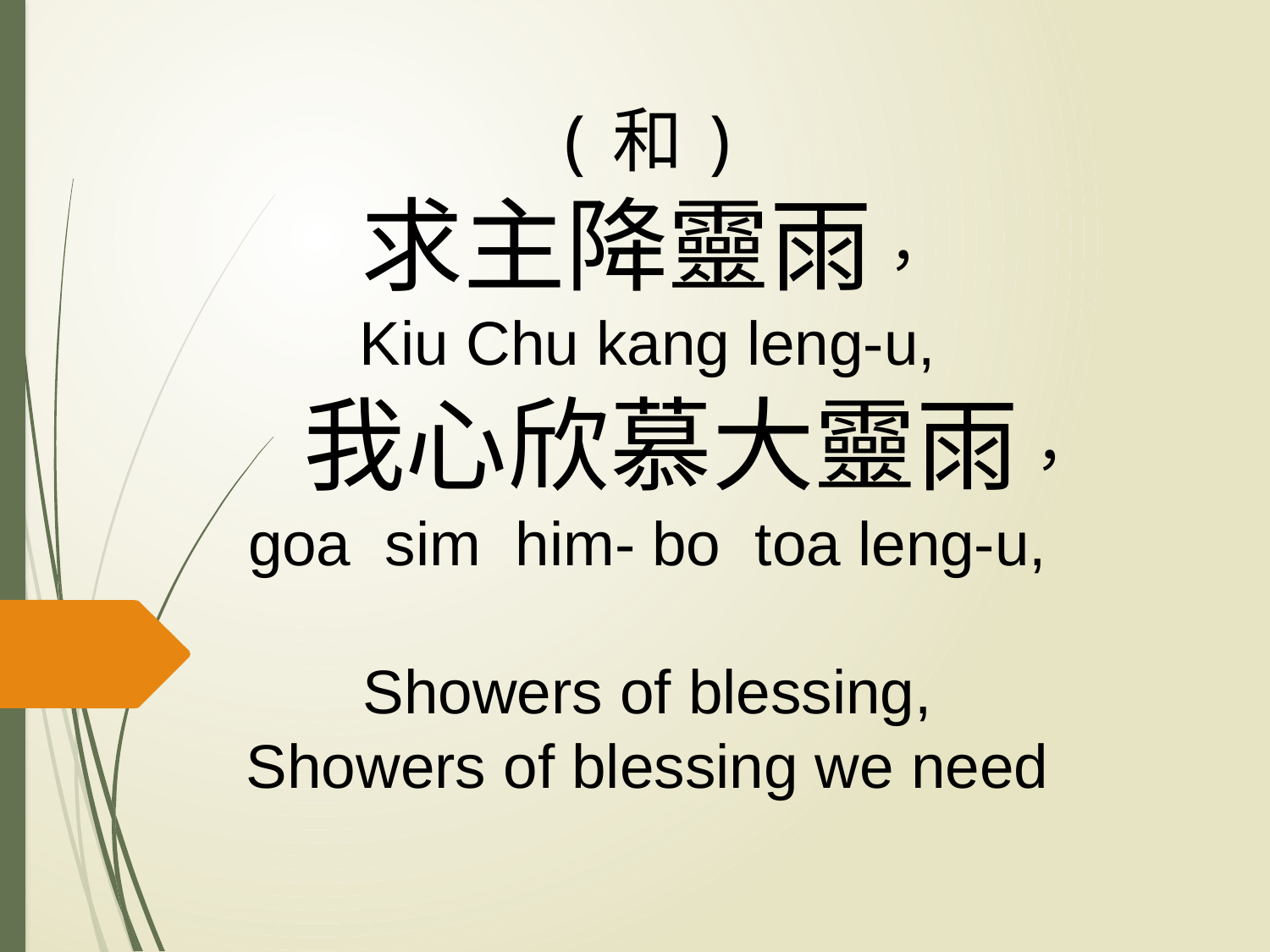

# (和) 求主降靈雨， Kiu Chu kang leng-u, 我心欣慕大靈雨， goa  sim  him- bo  toa leng-u, Showers of blessing, Showers of blessing we need